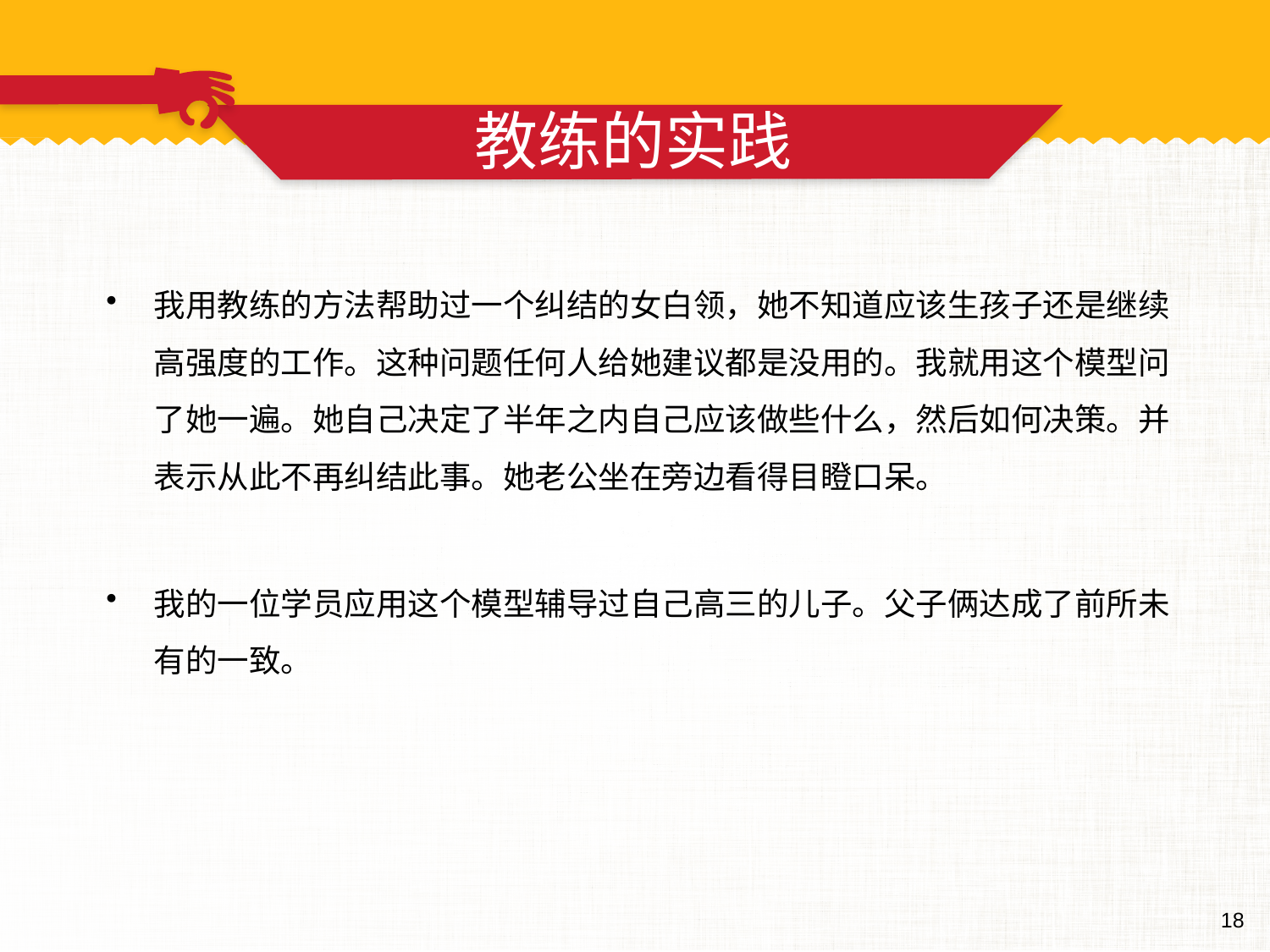

# 教练的实践
我用教练的方法帮助过一个纠结的女白领，她不知道应该生孩子还是继续高强度的工作。这种问题任何人给她建议都是没用的。我就用这个模型问了她一遍。她自己决定了半年之内自己应该做些什么，然后如何决策。并表示从此不再纠结此事。她老公坐在旁边看得目瞪口呆。

我的一位学员应用这个模型辅导过自己高三的儿子。父子俩达成了前所未有的一致。